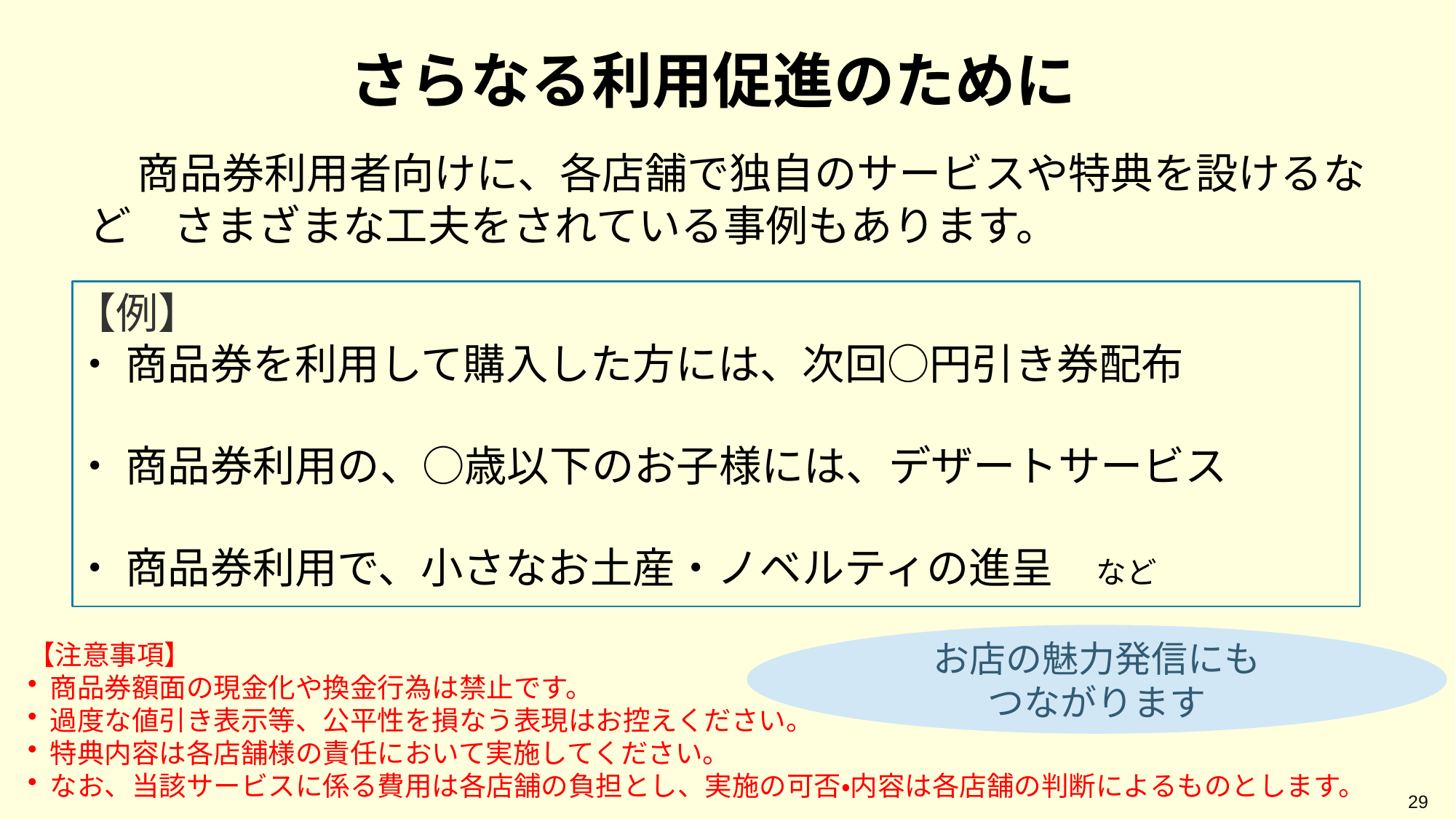

さらなる利用促進のために
　商品券利用者向けに、各店舗で独自のサービスや特典を設けるなど　さまざまな工夫をされている事例もあります。
【例】
・ 商品券を利用して購入した方には、次回○円引き券配布

・ 商品券利用の、○歳以下のお子様には、デザートサービス

・ 商品券利用で、小さなお土産・ノベルティの進呈　など

お店の魅力発信にも
つながります
【注意事項】
 商品券額面の現金化や換金行為は禁止です。
 過度な値引き表示等、公平性を損なう表現はお控えください。
 特典内容は各店舗様の責任において実施してください。
 なお、当該サービスに係る費用は各店舗の負担とし、実施の可否・内容は各店舗の判断によるものとします。

29